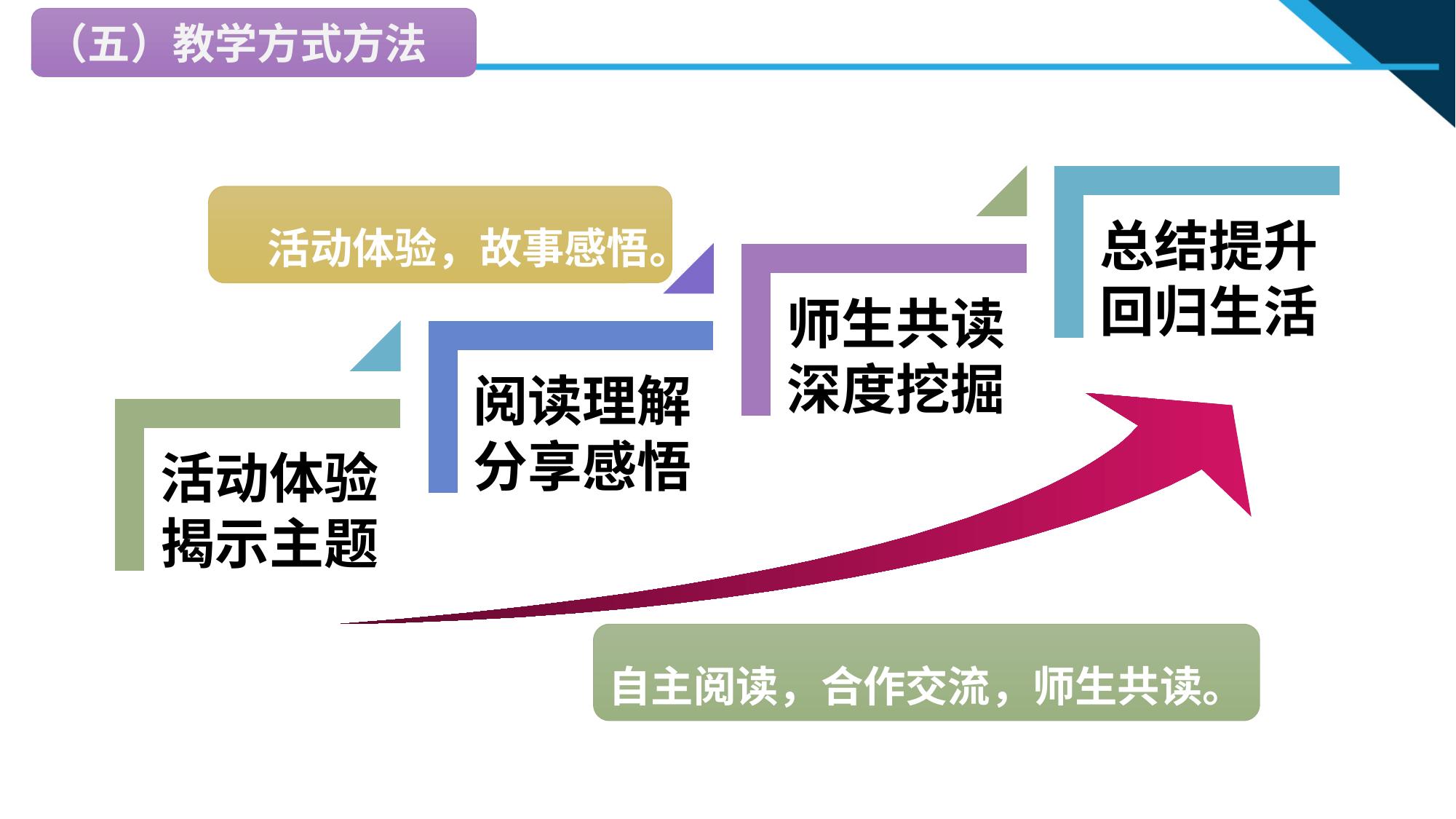

（五）教学方式方法

活动体验揭示主题
阅读理解分享感悟
师生共读深度挖掘
总结提升回归生活
活动体验，故事感悟。
自主阅读，合作交流，师生共读。